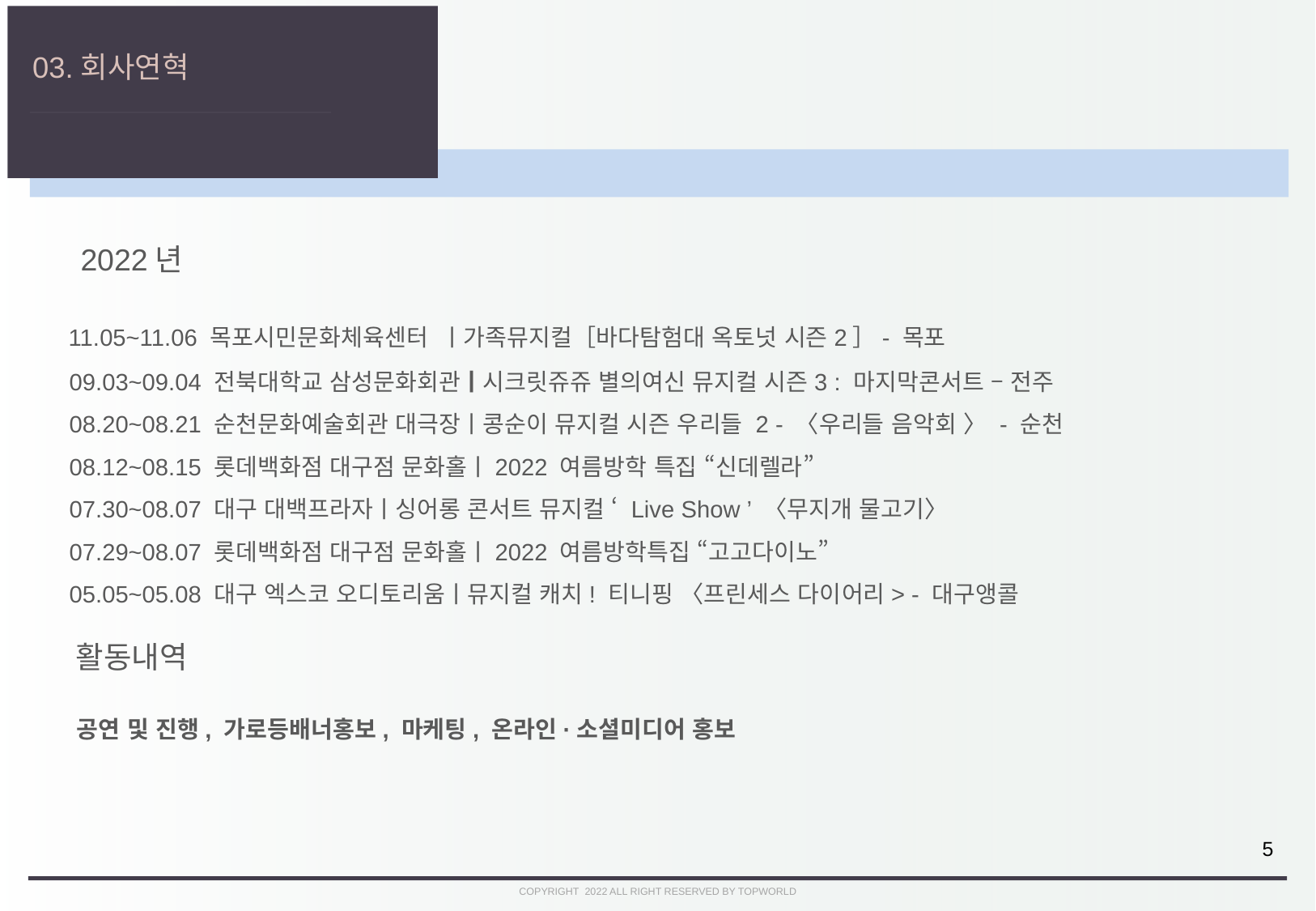

03.회사연혁

2022년
          11.05~11.06 목포시민문화체육센터  ㅣ가족뮤지컬［바다탐험대 옥토넛 시즌2］- 목포

09.03~09.04 전북대학교 삼성문화회관ㅣ시크릿쥬쥬 별의여신 뮤지컬 시즌3 : 마지막콘서트 – 전주
08.20~08.21 순천문화예술회관 대극장ㅣ콩순이 뮤지컬 시즌 우리들 2 - 〈우리들 음악회 〉 - 순천
08.12~08.15 롯데백화점 대구점 문화홀ㅣ2022 여름방학 특집 “신데렐라”
07.30~08.07 대구 대백프라자ㅣ싱어롱 콘서트 뮤지컬 ‘ Live Show ’ 〈무지개 물고기〉
07.29~08.07 롯데백화점 대구점 문화홀ㅣ2022 여름방학특집 “고고다이노”
05.05~05.08 대구 엑스코 오디토리움ㅣ뮤지컬 캐치! 티니핑 〈프린세스 다이어리> - 대구앵콜

활동내역
공연 및 진행, 가로등배너홍보, 마케팅, 온라인·소셜미디어 홍보
5

COPYRIGHT  2022 ALL RIGHT RESERVED BY TOPWORLD